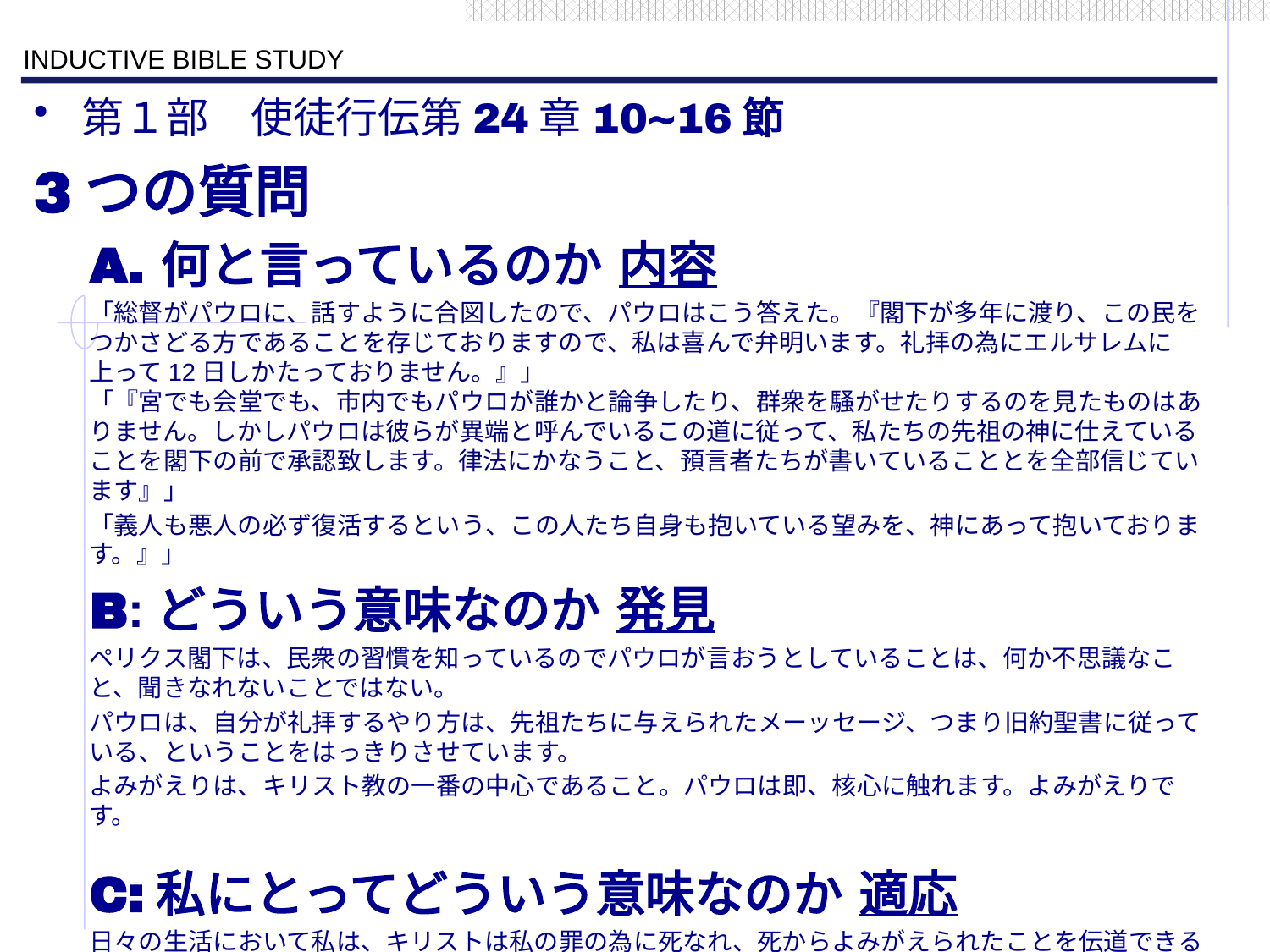

第１部　使徒行伝第24章10~16節

3つの質問
何と言っているのか 内容
「総督がパウロに、話すように合図したので、パウロはこう答えた。『閣下が多年に渡り、この民をつかさどる方であることを存じておりますので、私は喜んで弁明います。礼拝の為にエルサレムに上って12日しかたっておりません。』」
「『宮でも会堂でも、市内でもパウロが誰かと論争したり、群衆を騒がせたりするのを見たものはありません。しかしパウロは彼らが異端と呼んでいるこの道に従って、私たちの先祖の神に仕えていることを閣下の前で承認致します。律法にかなうこと、預言者たちが書いていることとを全部信じています』」
「義人も悪人の必ず復活するという、この人たち自身も抱いている望みを、神にあって抱いております。』」
B:どういう意味なのか 発見
ペリクス閣下は、民衆の習慣を知っているのでパウロが言おうとしていることは、何か不思議なこと、聞きなれないことではない。
パウロは、自分が礼拝するやり方は、先祖たちに与えられたメーッセージ、つまり旧約聖書に従っている、ということをはっきりさせています。
よみがえりは、キリスト教の一番の中心であること。パウロは即、核心に触れます。よみがえりです。

C:私にとってどういう意味なのか 適応
日々の生活において私は、キリストは私の罪の為に死なれ、死からよみがえられたことを伝道できる機会を与えて下さるよう祈ります。